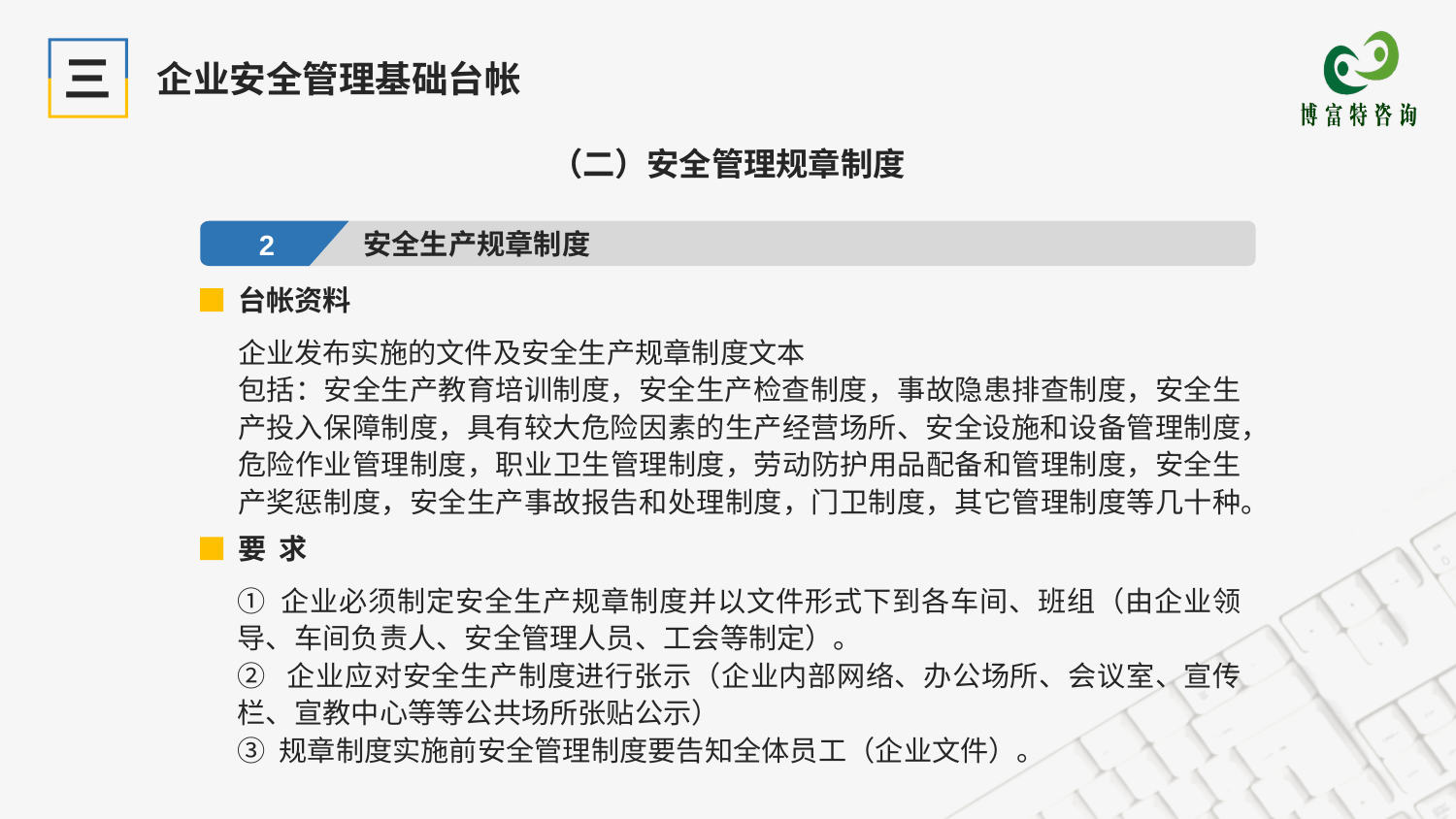

三
企业安全管理基础台帐
（二）安全管理规章制度
安全生产规章制度
2

台帐资料
企业发布实施的文件及安全生产规章制度文本
包括：安全生产教育培训制度，安全生产检查制度，事故隐患排查制度，安全生产投入保障制度，具有较大危险因素的生产经营场所、安全设施和设备管理制度，危险作业管理制度，职业卫生管理制度，劳动防护用品配备和管理制度，安全生产奖惩制度，安全生产事故报告和处理制度，门卫制度，其它管理制度等几十种。
要  求

① 企业必须制定安全生产规章制度并以文件形式下到各车间、班组（由企业领导、车间负责人、安全管理人员、工会等制定）。
②  企业应对安全生产制度进行张示（企业内部网络、办公场所、会议室、宣传栏、宣教中心等等公共场所张贴公示）
③ 规章制度实施前安全管理制度要告知全体员工（企业文件）。